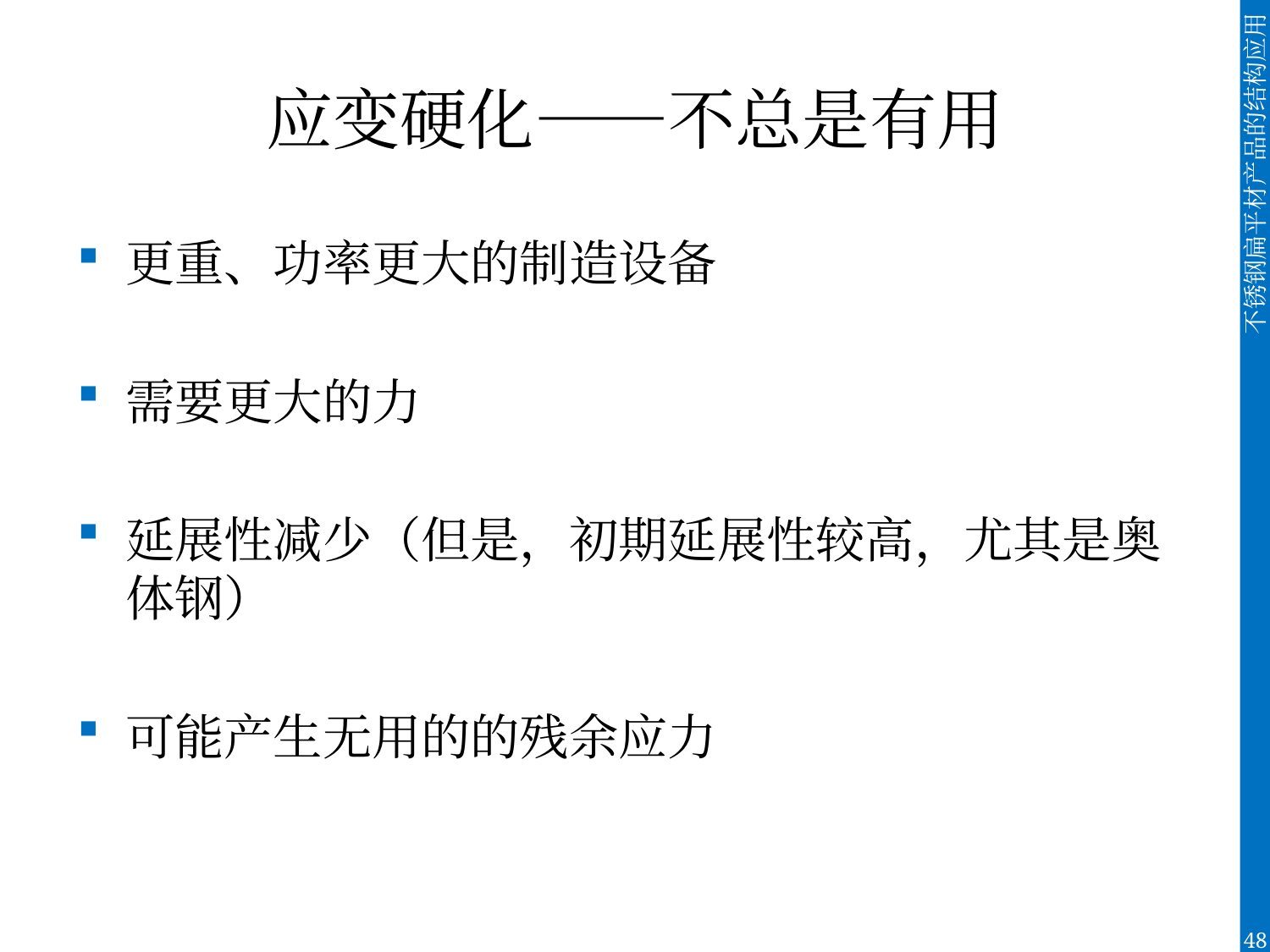

# 应变硬化——不总是有用
更重、功率更大的制造设备

需要更大的力

延展性减少（但是，初期延展性较高，尤其是奥体钢）

可能产生无用的的残余应力

48